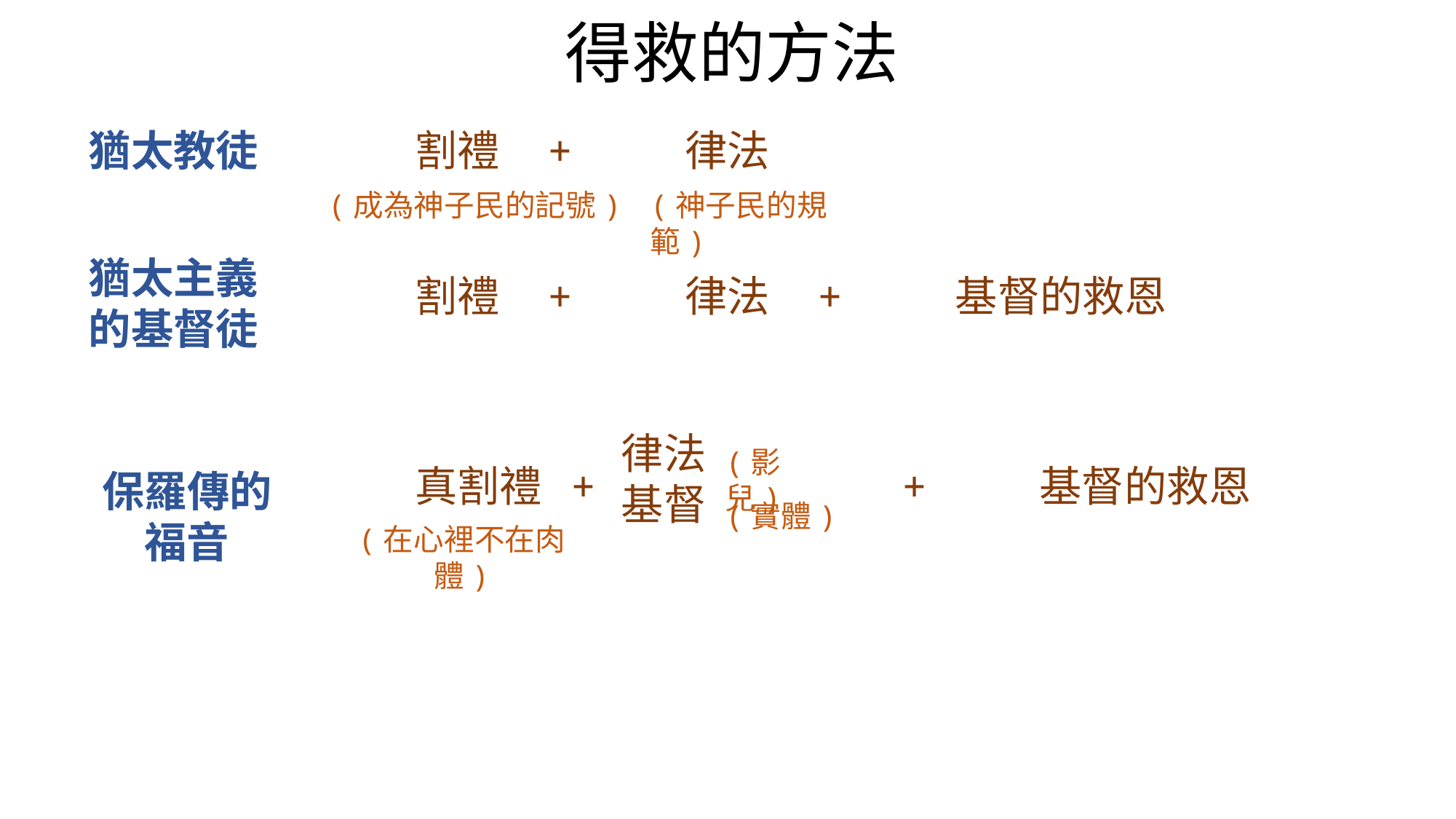

得救的方法
猶太教徒
割禮    +    律法
(成為神子民的記號)
(神子民的規範)
猶太主義的基督徒
割禮    +    律法    +    基督的救恩
律法
基督
(影兒)
真割禮  +            +    基督的救恩
保羅傳的福音
(實體)
(在心裡不在肉體)